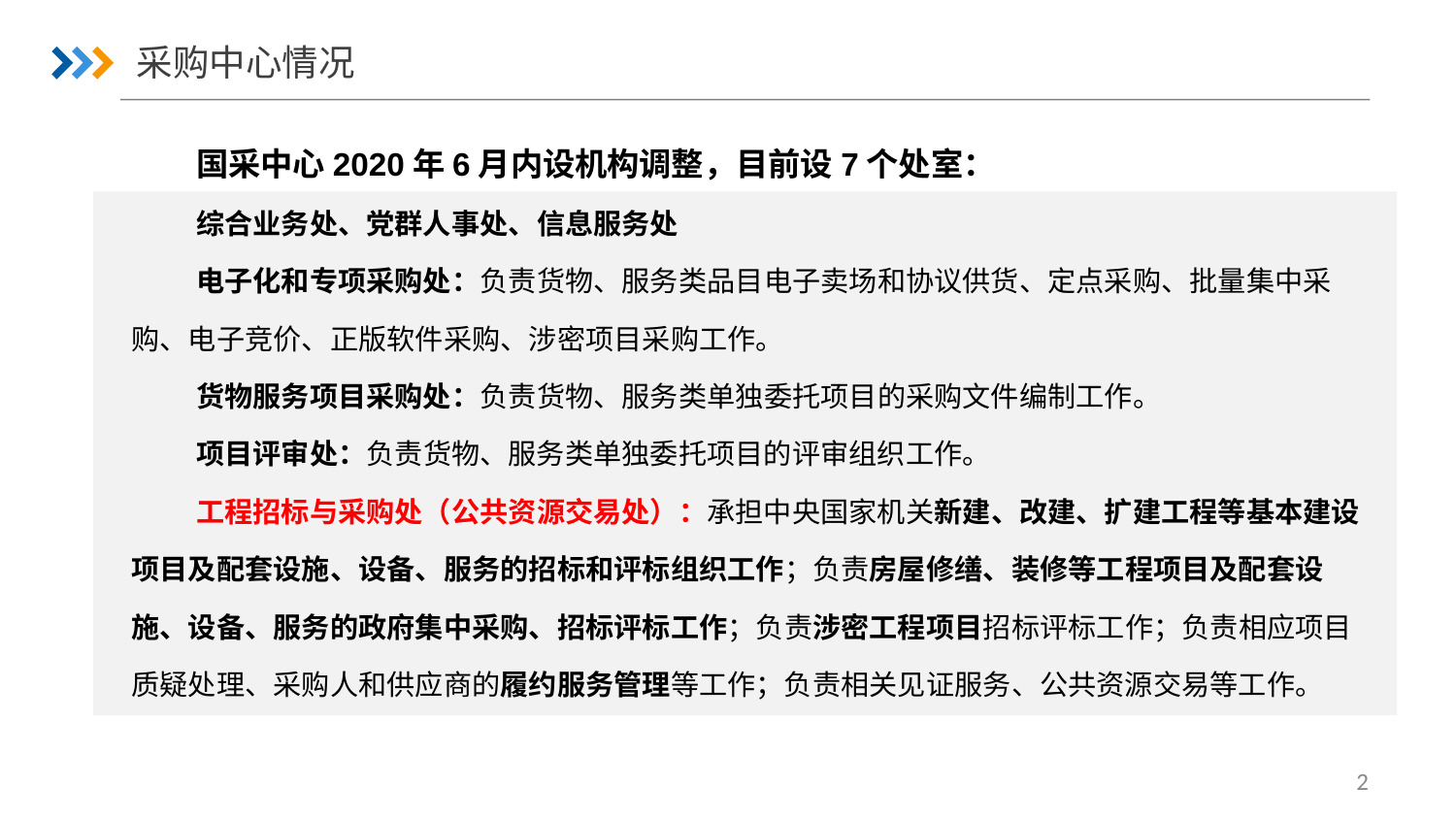

采购中心情况

国采中心2020年6月内设机构调整，目前设7个处室：
综合业务处、党群人事处、信息服务处
电子化和专项采购处：负责货物、服务类品目电子卖场和协议供货、定点采购、批量集中采购、电子竞价、正版软件采购、涉密项目采购工作。
货物服务项目采购处：负责货物、服务类单独委托项目的采购文件编制工作。
项目评审处：负责货物、服务类单独委托项目的评审组织工作。
工程招标与采购处（公共资源交易处）：承担中央国家机关新建、改建、扩建工程等基本建设项目及配套设施、设备、服务的招标和评标组织工作；负责房屋修缮、装修等工程项目及配套设施、设备、服务的政府集中采购、招标评标工作；负责涉密工程项目招标评标工作；负责相应项目质疑处理、采购人和供应商的履约服务管理等工作；负责相关见证服务、公共资源交易等工作。

2